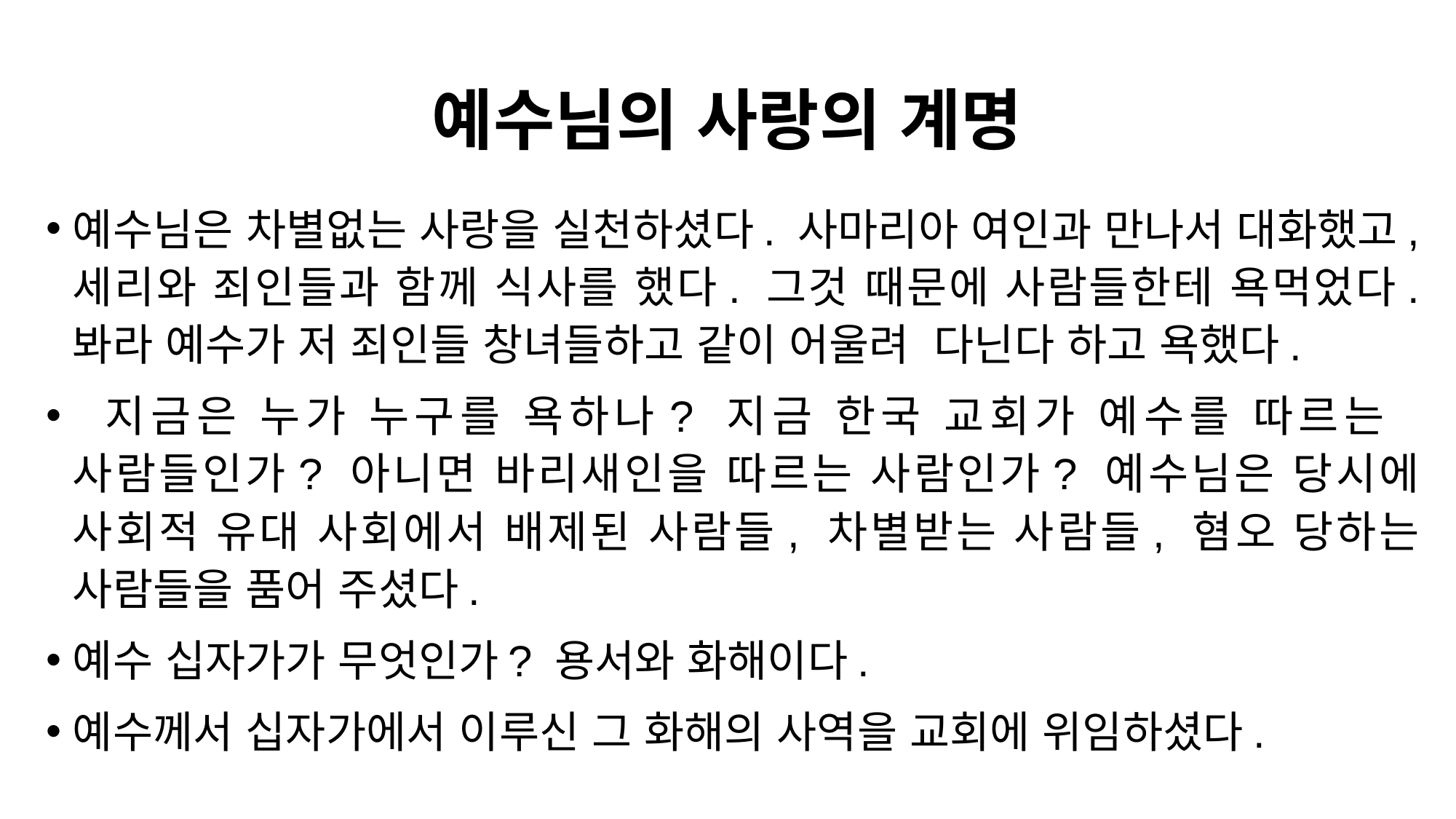

# 예수님의 사랑의 계명
예수님은 차별없는 사랑을 실천하셨다. 사마리아 여인과 만나서 대화했고, 세리와 죄인들과 함께 식사를 했다. 그것 때문에 사람들한테 욕먹었다. 봐라 예수가 저 죄인들 창녀들하고 같이 어울려  다닌다 하고 욕했다.
 지금은 누가 누구를 욕하나? 지금 한국 교회가 예수를 따르는   사람들인가? 아니면 바리새인을 따르는 사람인가? 예수님은 당시에 사회적 유대 사회에서 배제된 사람들, 차별받는 사람들, 혐오 당하는 사람들을 품어 주셨다.
예수 십자가가 무엇인가? 용서와 화해이다.
예수께서 십자가에서 이루신 그 화해의 사역을 교회에 위임하셨다.